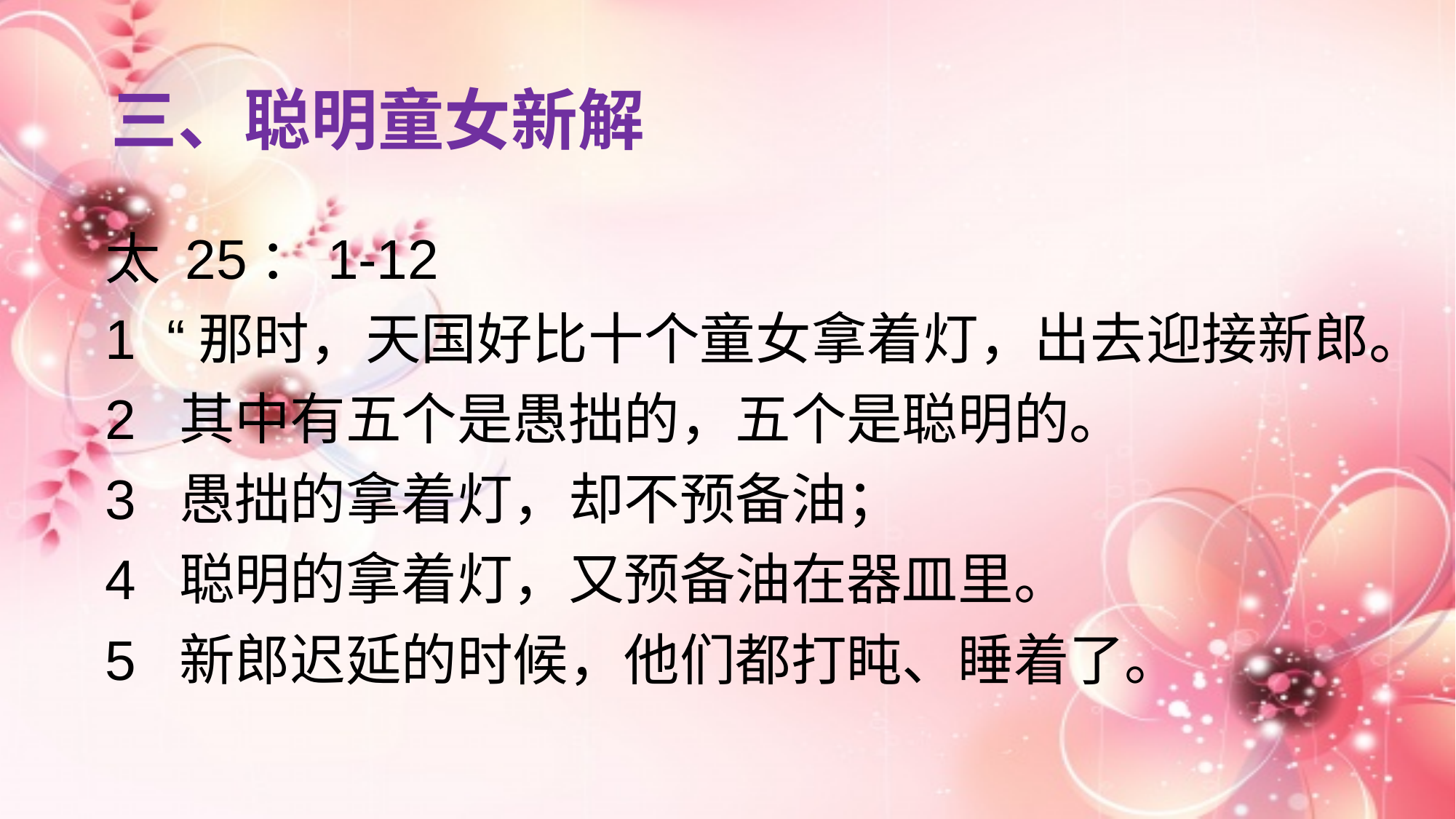

# 三、聪明童女新解
太 25：1-12
1  “那时，天国好比十个童女拿着灯，出去迎接新郎。
2  其中有五个是愚拙的，五个是聪明的。
3  愚拙的拿着灯，却不预备油；
4  聪明的拿着灯，又预备油在器皿里。
5  新郎迟延的时候，他们都打盹、睡着了。